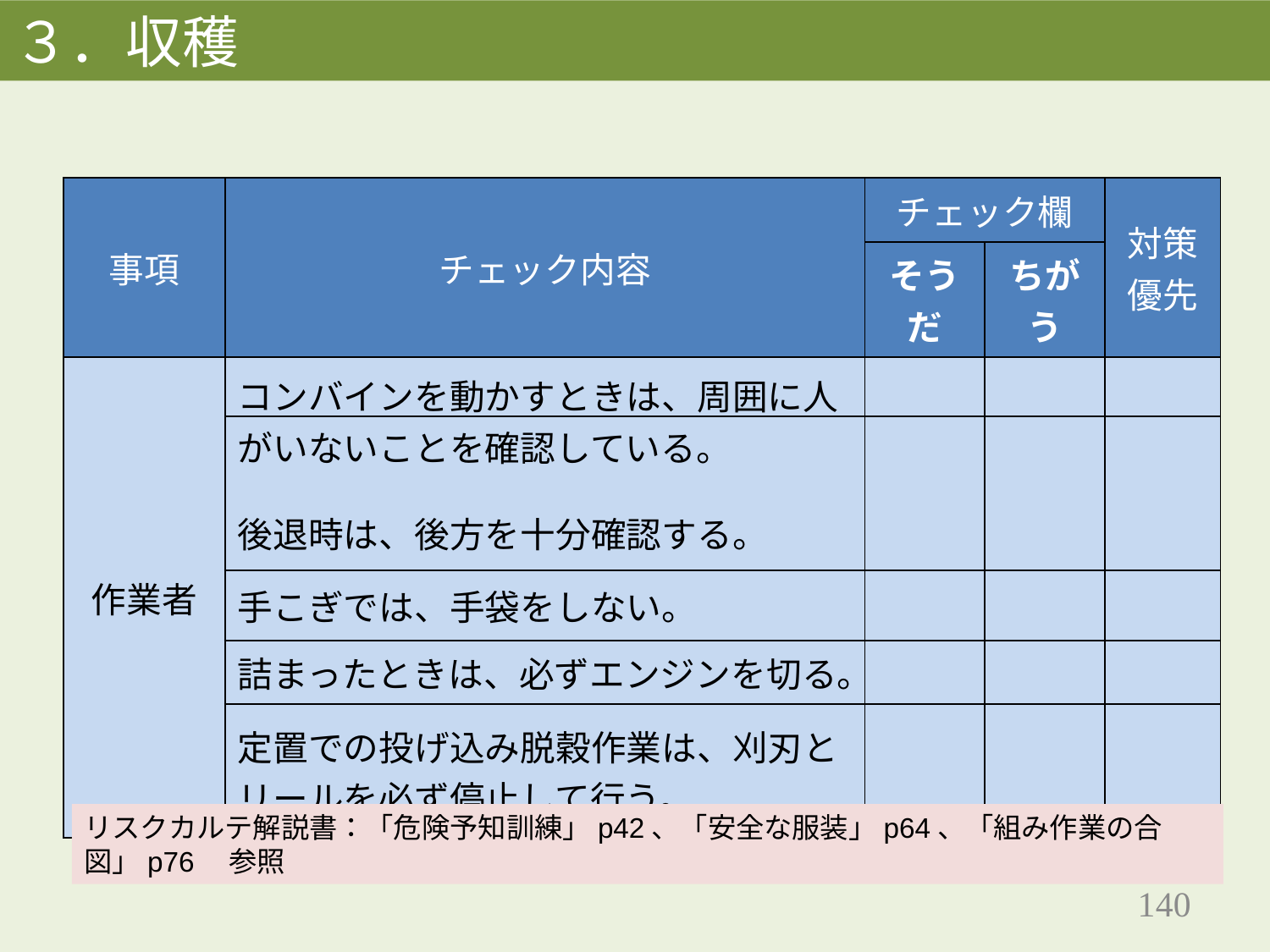

３．収穫
| 事項 | チェック内容 | チェック欄 |  | 対策 優先 |
| --- | --- | --- | --- | --- |
|  |  | そうだ | ちがう |  |
| 作業者 | コンバインを動かすときは、周囲に人がいないことを確認している。 後退時は、後方を十分確認する。 |  |  |  |
|  | 手こぎでは、手袋をしない。 |  |  |  |
|  | 詰まったときは、必ずエンジンを切る。 |  |  |  |
|  | 定置での投げ込み脱穀作業は、刈刃とリールを必ず停止して行う。 |  |  |  |
リスクカルテ解説書：「危険予知訓練」p42、「安全な服装」p64、「組み作業の合図」p76　参照
140